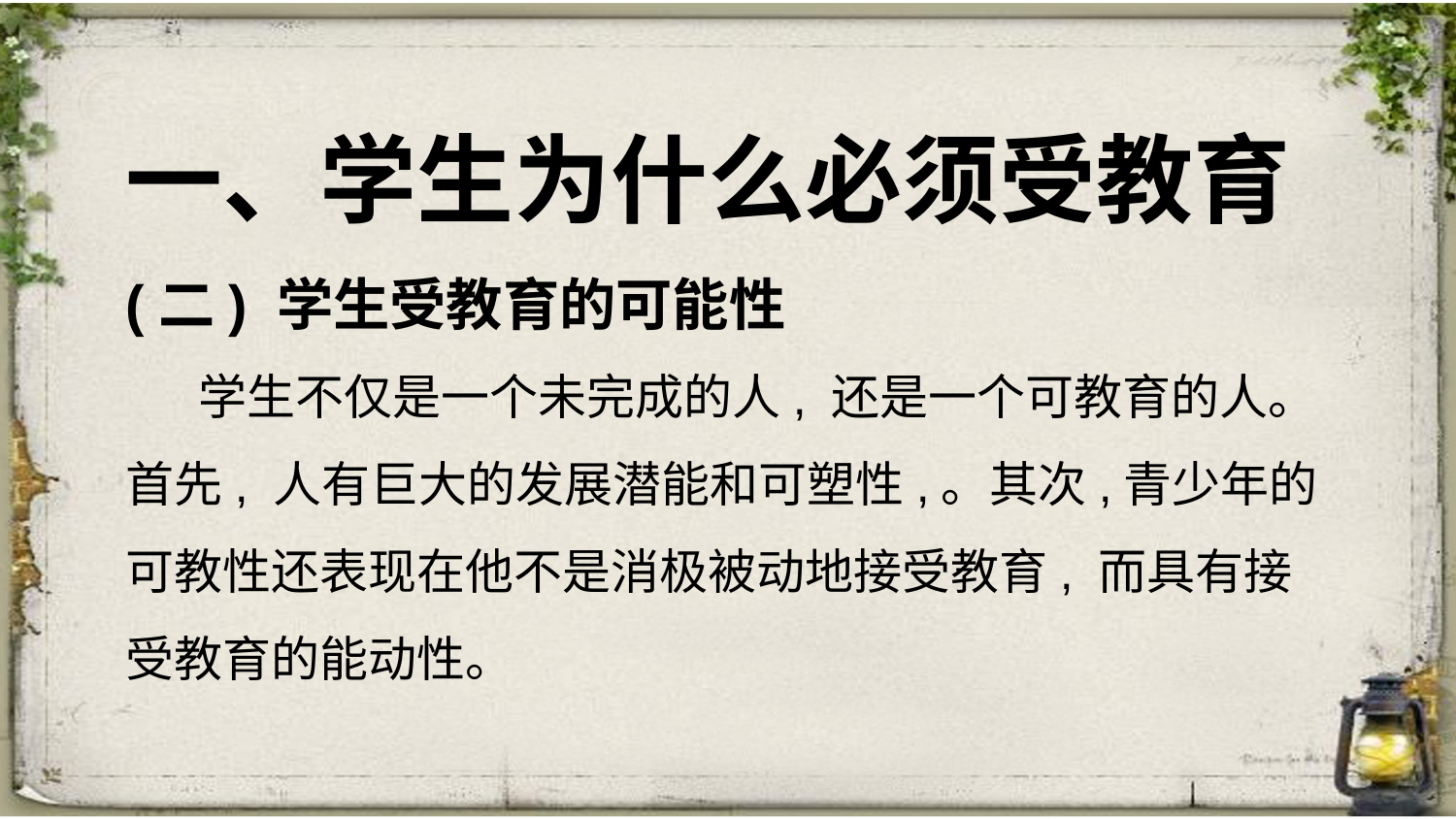

一、学生为什么必须受教育
(二) 学生受教育的可能性
学生不仅是一个未完成的人, 还是一个可教育的人。 首先, 人有巨大的发展潜能和可塑性,。其次,青少年的可教性还表现在他不是消极被动地接受教育, 而具有接受教育的能动性。